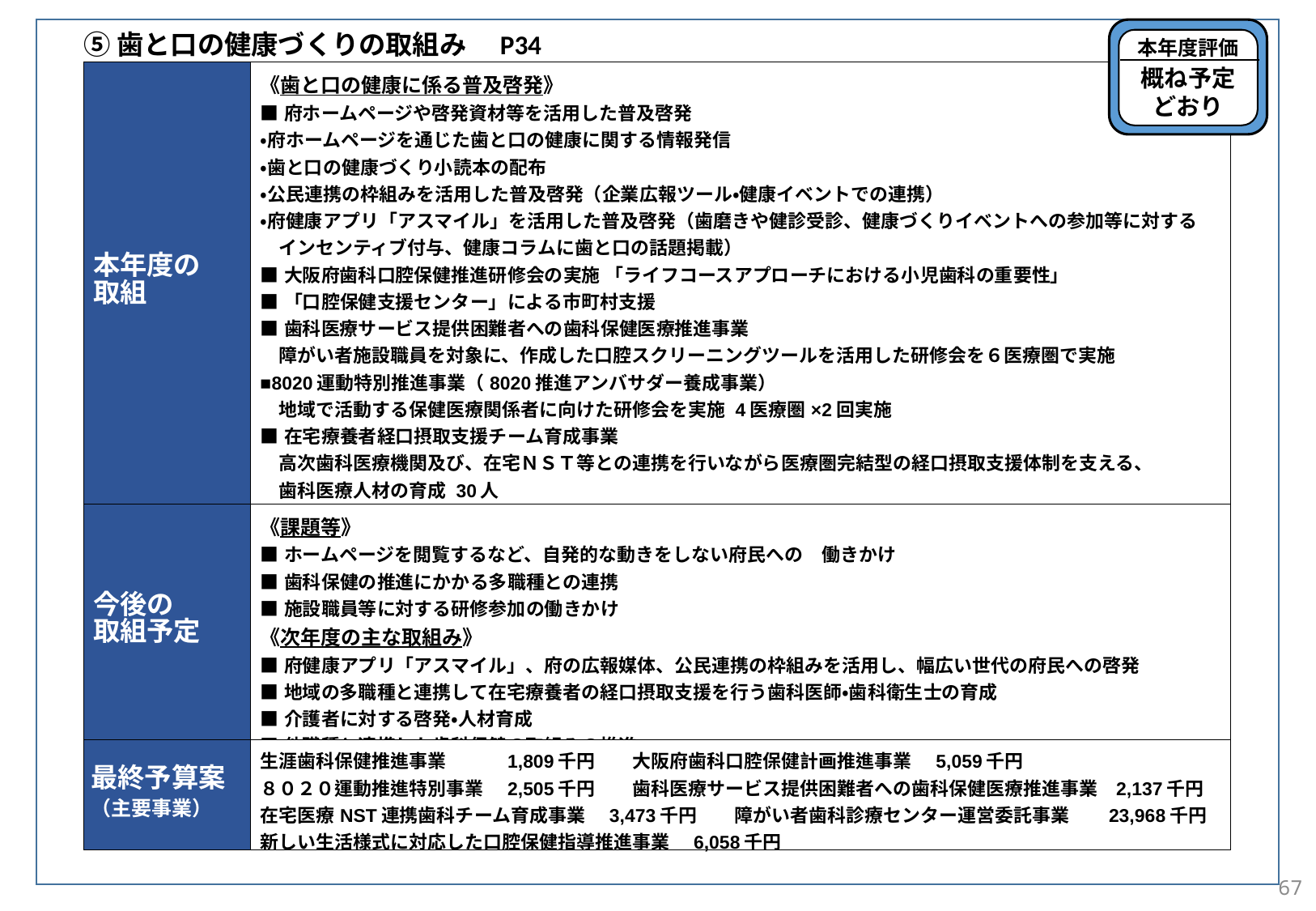

本年度評価

概ね予定
どおり
⑤歯と口の健康づくりの取組み　P34
| 本年度の 取組 | 《歯と口の健康に係る普及啓発》 ■府ホームページや啓発資材等を活用した普及啓発 ・府ホームページを通じた歯と口の健康に関する情報発信 ・歯と口の健康づくり小読本の配布 ・公民連携の枠組みを活用した普及啓発（企業広報ツール・健康イベントでの連携） ・府健康アプリ「アスマイル」を活用した普及啓発（歯磨きや健診受診、健康づくりイベントへの参加等に対する 　インセンティブ付与、健康コラムに歯と口の話題掲載） ■大阪府歯科口腔保健推進研修会の実施 「ライフコースアプローチにおける小児歯科の重要性」 ■「口腔保健支援センター」による市町村支援　 ■歯科医療サービス提供困難者への歯科保健医療推進事業 　障がい者施設職員を対象に、作成した口腔スクリーニングツールを活用した研修会を６医療圏で実施 ■8020運動特別推進事業（8020推進アンバサダー養成事業） 　地域で活動する保健医療関係者に向けた研修会を実施 4医療圏×2回実施 ■在宅療養者経口摂取支援チーム育成事業 　高次歯科医療機関及び、在宅ＮＳＴ等との連携を行いながら医療圏完結型の経口摂取支援体制を支える、 　歯科医療人材の育成 30人 ■新しい生活様式に対応した口腔保健指導推進事業 　口の機能の維持・向上を図るため、作成した動画教材とリーフレットを活用し、デイサービス施設職員向け 　研修を実施 20地域で研修実施 |
| --- | --- |
| 今後の 取組予定 | 《課題等》 ■ホームページを閲覧するなど、自発的な動きをしない府民への　働きかけ ■歯科保健の推進にかかる多職種との連携 ■施設職員等に対する研修参加の働きかけ 《次年度の主な取組み》 ■府健康アプリ「アスマイル」、府の広報媒体、公民連携の枠組みを活用し、幅広い世代の府民への啓発 ■地域の多職種と連携して在宅療養者の経口摂取支援を行う歯科医師・歯科衛生士の育成 ■介護者に対する啓発・人材育成 ■他職種と連携した歯科保健の取組みの推進 |
| 最終予算案 （主要事業） | 生涯歯科保健推進事業　　　1,809千円　　大阪府歯科口腔保健計画推進事業　5,059千円 ８０２０運動推進特別事業　2,505千円　　歯科医療サービス提供困難者への歯科保健医療推進事業 2,137千円 在宅医療NST連携歯科チーム育成事業　3,473千円　　障がい者歯科診療センター運営委託事業 23,968千円 新しい生活様式に対応した口腔保健指導推進事業　6,058千円 |
概ね予定どおり
概ね予定どおり
67